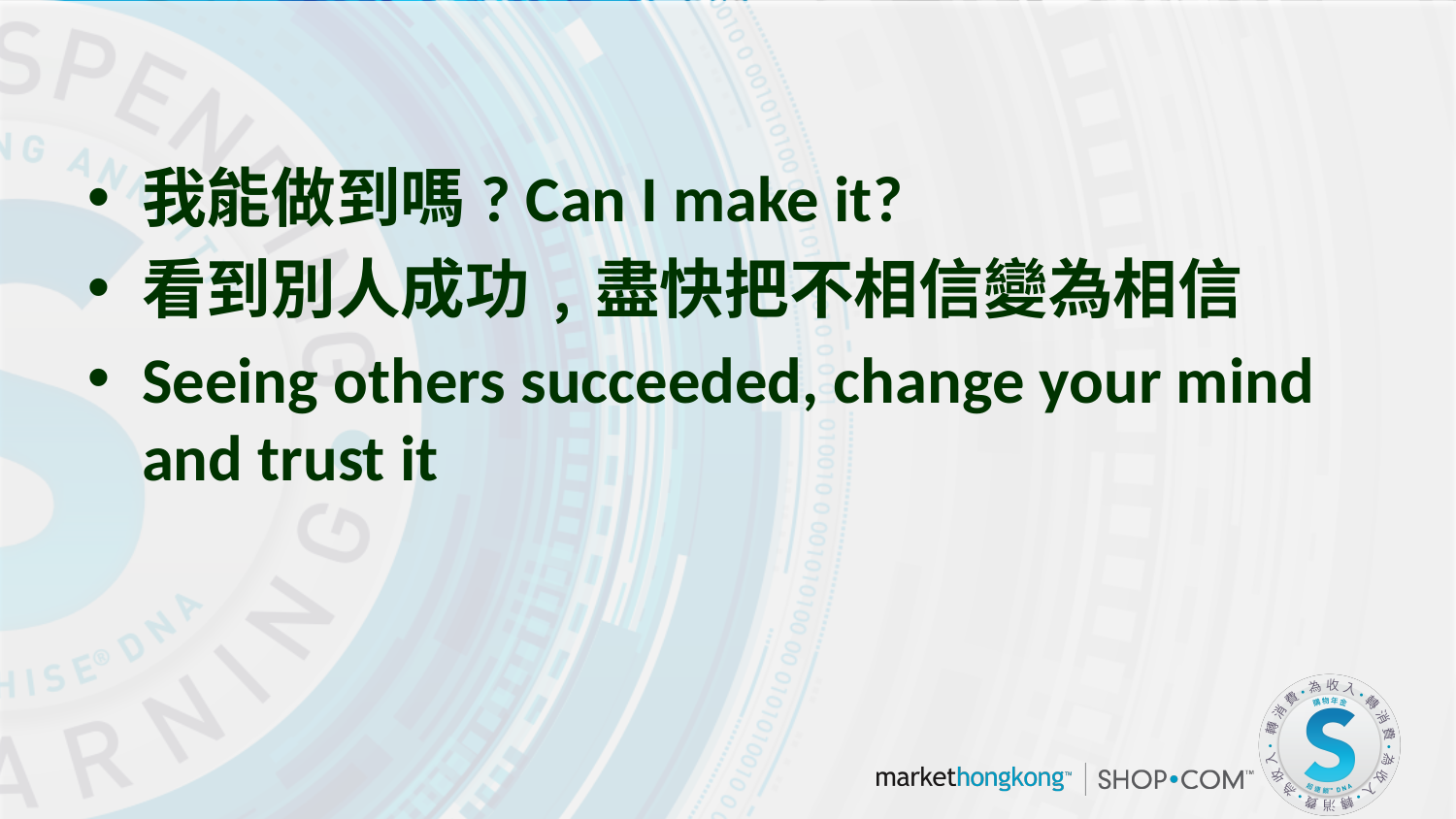

我能做到嗎? Can I make it?
看到別人成功﹐盡快把不相信變為相信
Seeing others succeeded, change your mind and trust it